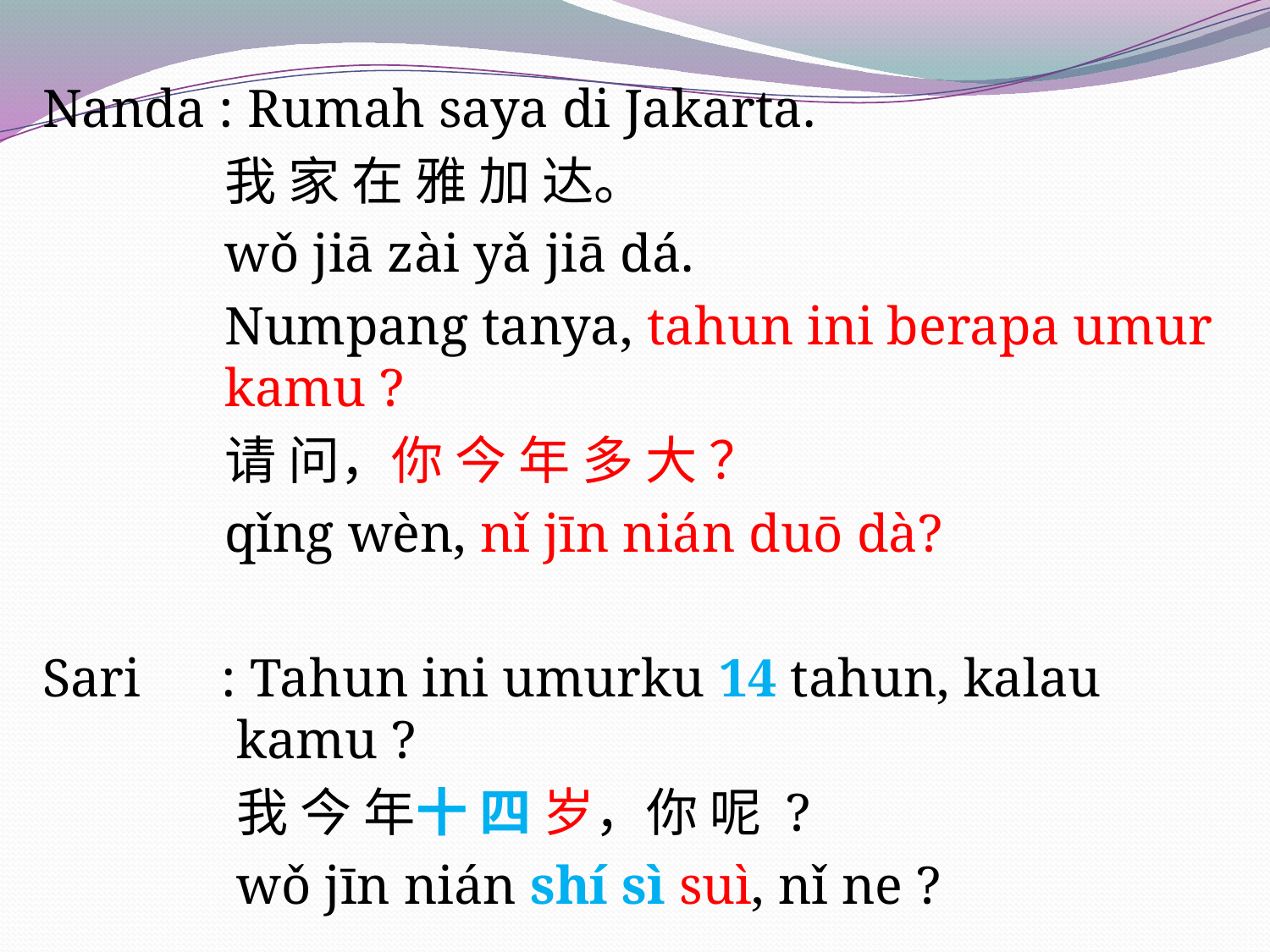

Nanda : Rumah saya di Jakarta.
我 家 在 雅 加 达。
wǒ jiā zài yǎ jiā dá.
Numpang tanya, tahun ini berapa umur kamu ?
请 问，你 今 年 多 大 ？
qǐng wèn, nǐ jīn nián duō dà?

Sari      : Tahun ini umurku 14 tahun, kalau kamu ?
我 今 年十 四 岁，你 呢 ?
wǒ jīn nián shí sì suì, nǐ ne ?